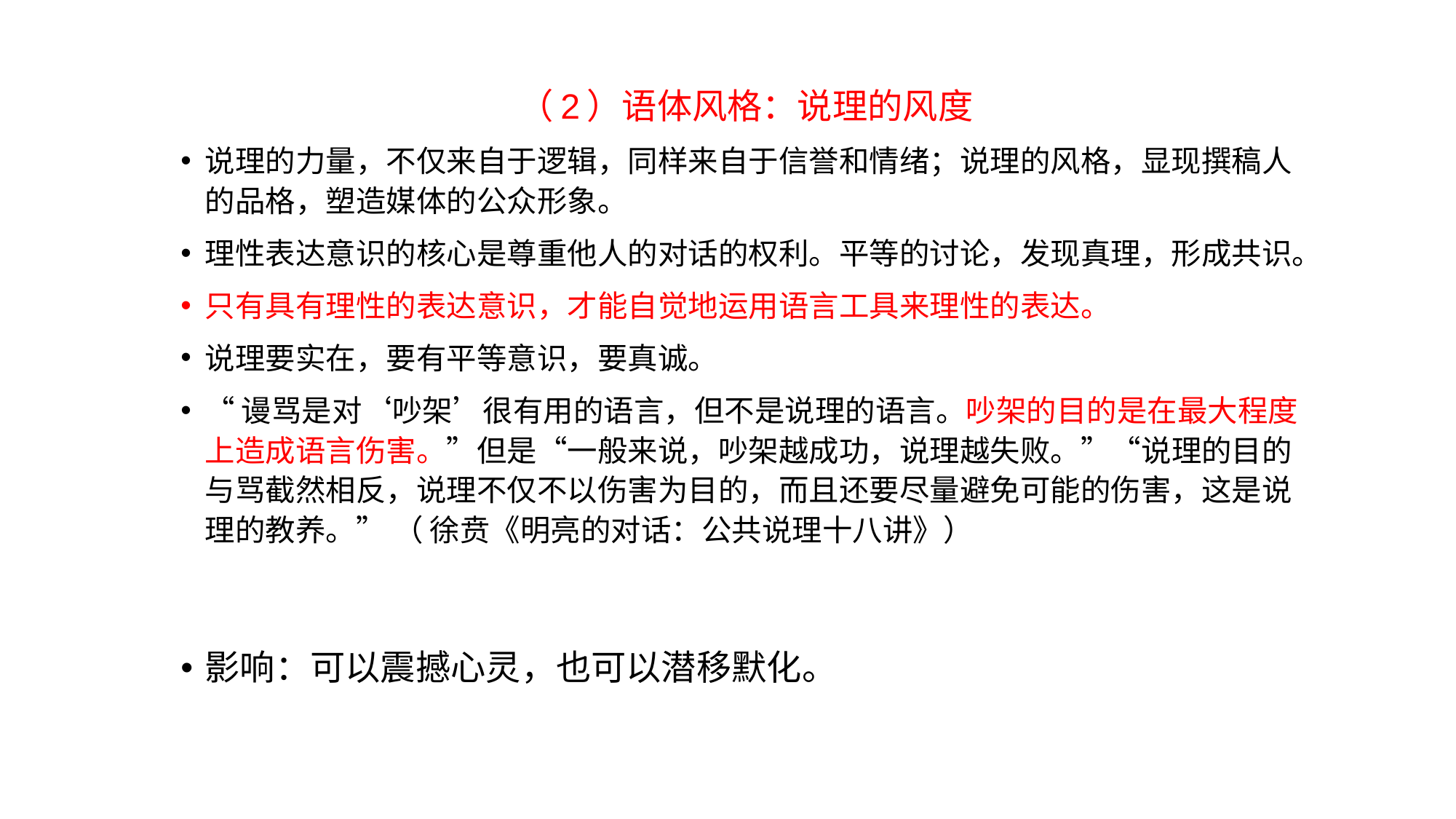

（2）语体风格：说理的风度
说理的力量，不仅来自于逻辑，同样来自于信誉和情绪；说理的风格，显现撰稿人的品格，塑造媒体的公众形象。
理性表达意识的核心是尊重他人的对话的权利。平等的讨论，发现真理，形成共识。
只有具有理性的表达意识，才能自觉地运用语言工具来理性的表达。
说理要实在，要有平等意识，要真诚。
“谩骂是对‘吵架’很有用的语言，但不是说理的语言。吵架的目的是在最大程度上造成语言伤害。”但是“一般来说，吵架越成功，说理越失败。”“说理的目的与骂截然相反，说理不仅不以伤害为目的，而且还要尽量避免可能的伤害，这是说理的教养。” （ 徐贲《明亮的对话：公共说理十八讲》）

影响：可以震撼心灵，也可以潜移默化。